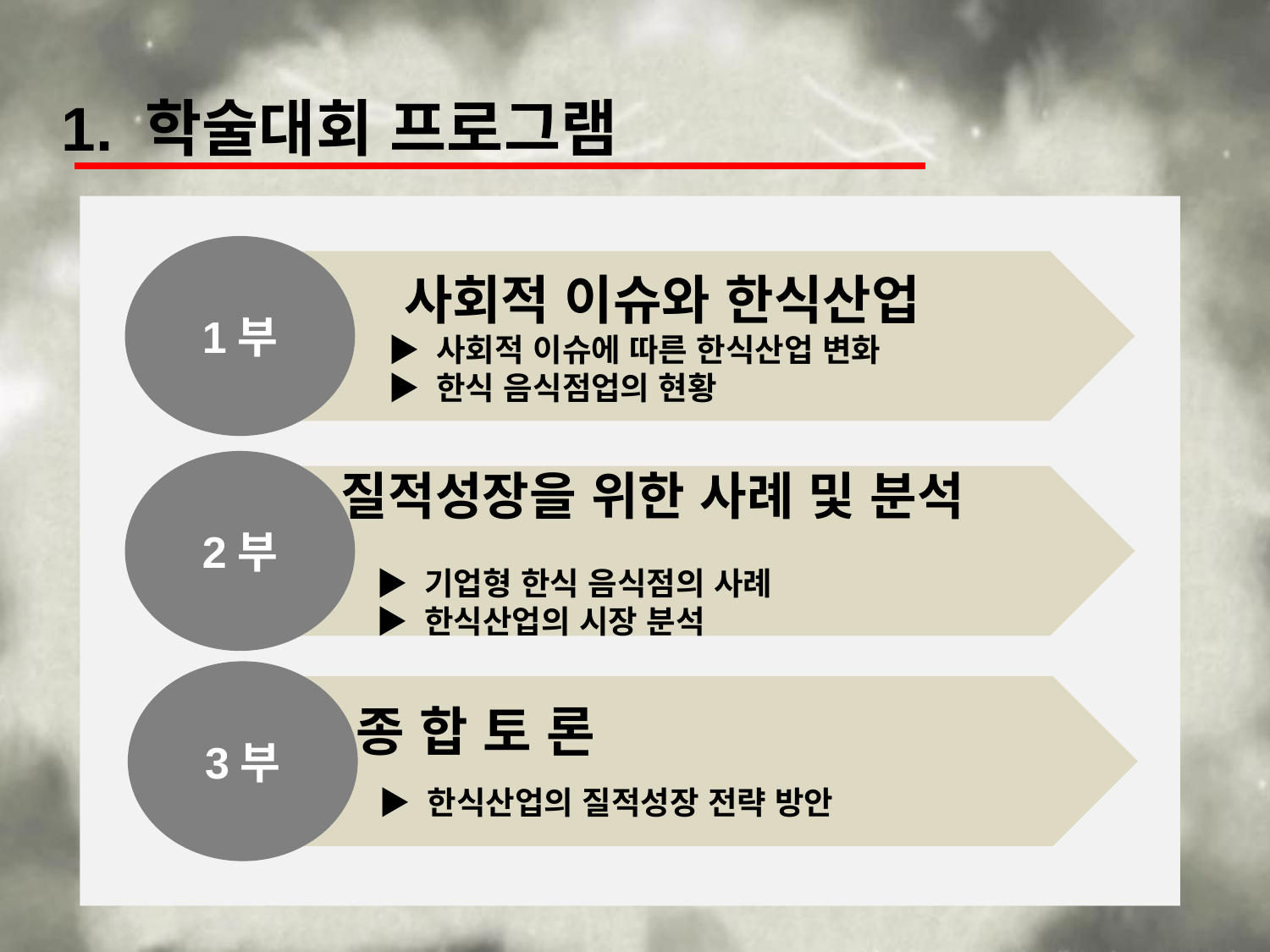

1. 학술대회 프로그램

1부
  사회적 이슈와 한식산업
               ▶ 사회적 이슈에 따른 한식산업 변화
               ▶ 한식 음식점업의 현황
2부
        질적성장을 위한 사례 및 분석
                   ▶ 기업형 한식 음식점의 사례
                   ▶ 한식산업의 시장 분석
3부
         종 합 토 론
                   ▶ 한식산업의 질적성장 전략 방안